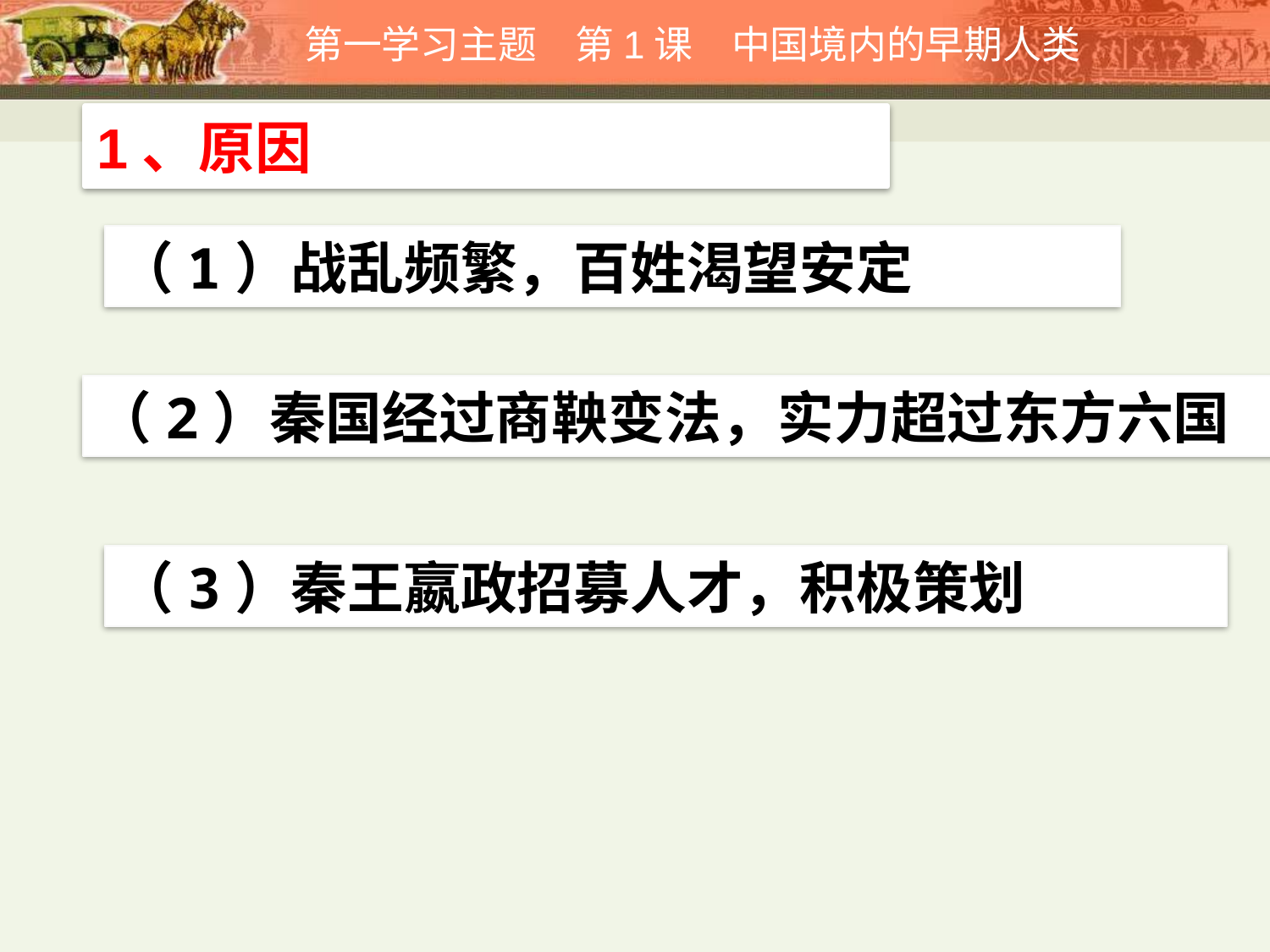

1、原因
（1）战乱频繁，百姓渴望安定
（2）秦国经过商鞅变法，实力超过东方六国
（3）秦王嬴政招募人才，积极策划